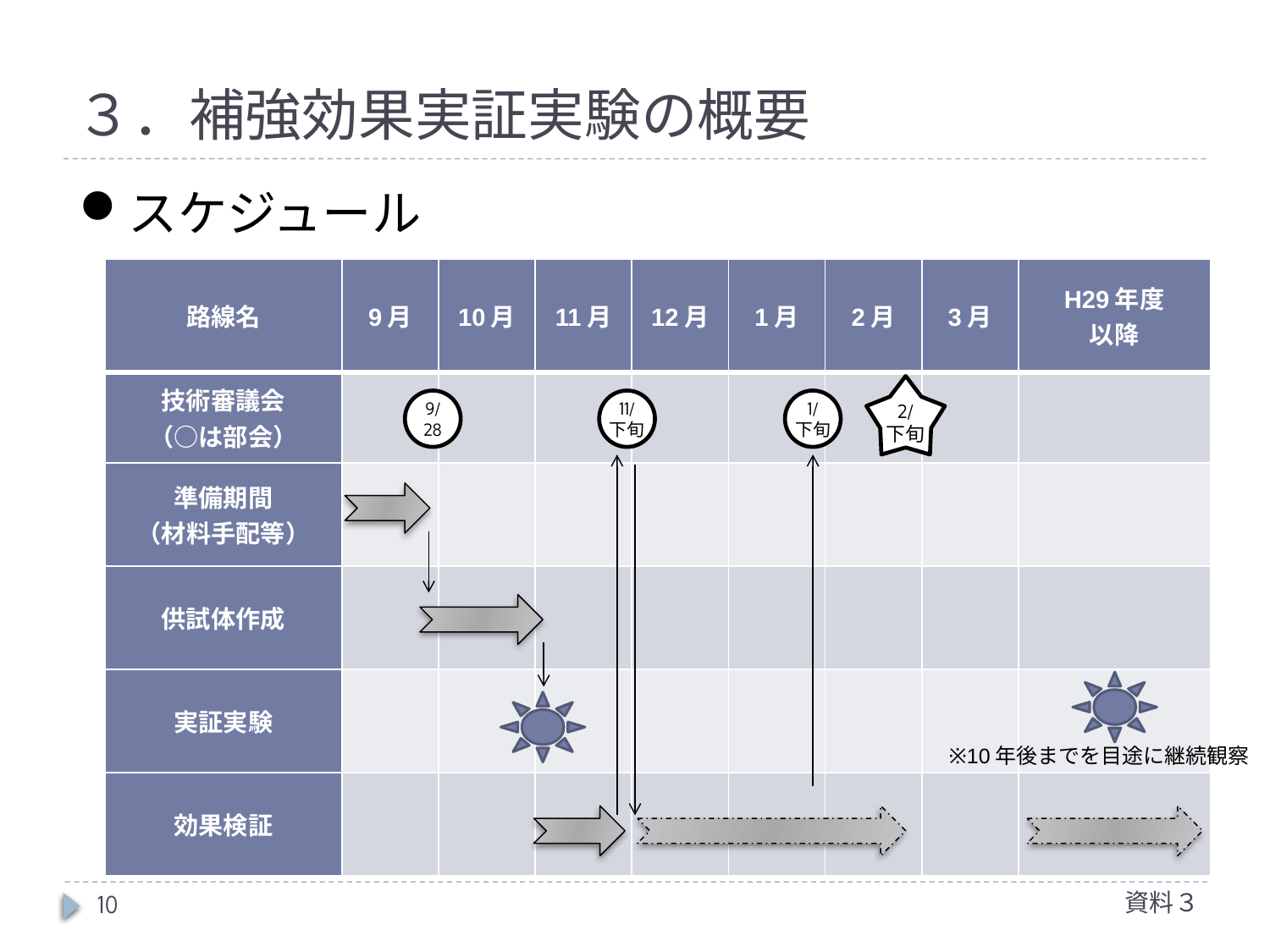

# ３．補強効果実証実験の概要
スケジュール
| 路線名 | 9月 | 10月 | 11月 | 12月 | 1月 | 2月 | 3月 | H29年度 以降 |
| --- | --- | --- | --- | --- | --- | --- | --- | --- |
| 技術審議会 （○は部会） |  |  |  |  |  |  |  |  |
| 準備期間 （材料手配等） |  |  |  |  |  |  |  |  |
| 供試体作成 |  |  |  |  |  |  |  |  |
| 実証実験 |  |  |  |  |  |  |  |  |
| 効果検証 |  |  |  |  |  |  |  |  |
2/
下旬
9/
28
11/
下旬
1/
下旬

※10年後までを目途に継続観察

資料３
10